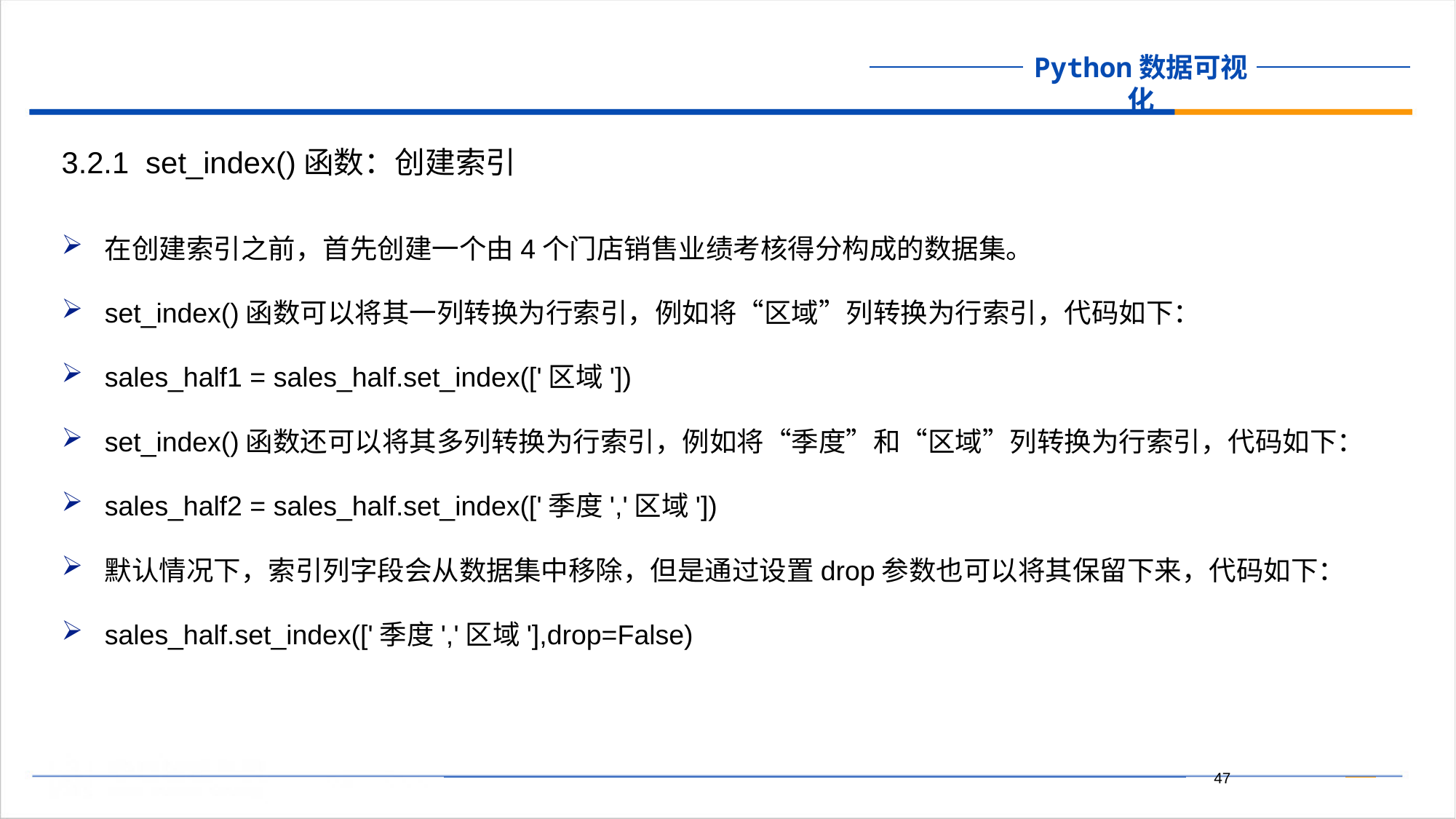

3.2.1  set_index()函数：创建索引
在创建索引之前，首先创建一个由4个门店销售业绩考核得分构成的数据集。
set_index()函数可以将其一列转换为行索引，例如将“区域”列转换为行索引，代码如下：
sales_half1 = sales_half.set_index(['区域'])
set_index()函数还可以将其多列转换为行索引，例如将“季度”和“区域”列转换为行索引，代码如下：
sales_half2 = sales_half.set_index(['季度','区域'])
默认情况下，索引列字段会从数据集中移除，但是通过设置drop参数也可以将其保留下来，代码如下：
sales_half.set_index(['季度','区域'],drop=False)